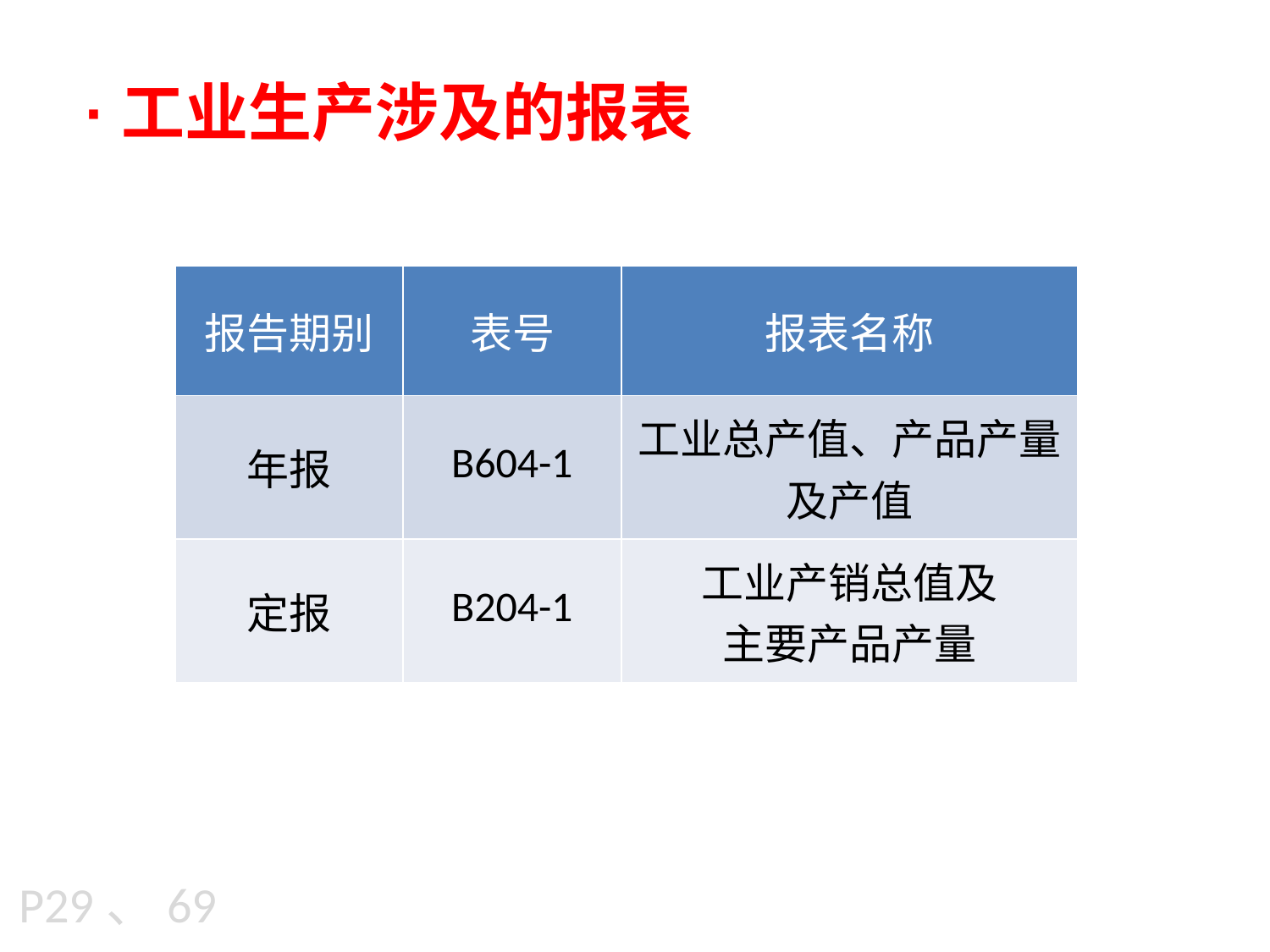

·工业生产涉及的报表
| 报告期别 | 表号 | 报表名称 |
| --- | --- | --- |
| 年报 | B604-1 | 工业总产值、产品产量及产值 |
| 定报 | B204-1 | 工业产销总值及 主要产品产量 |
P29、69